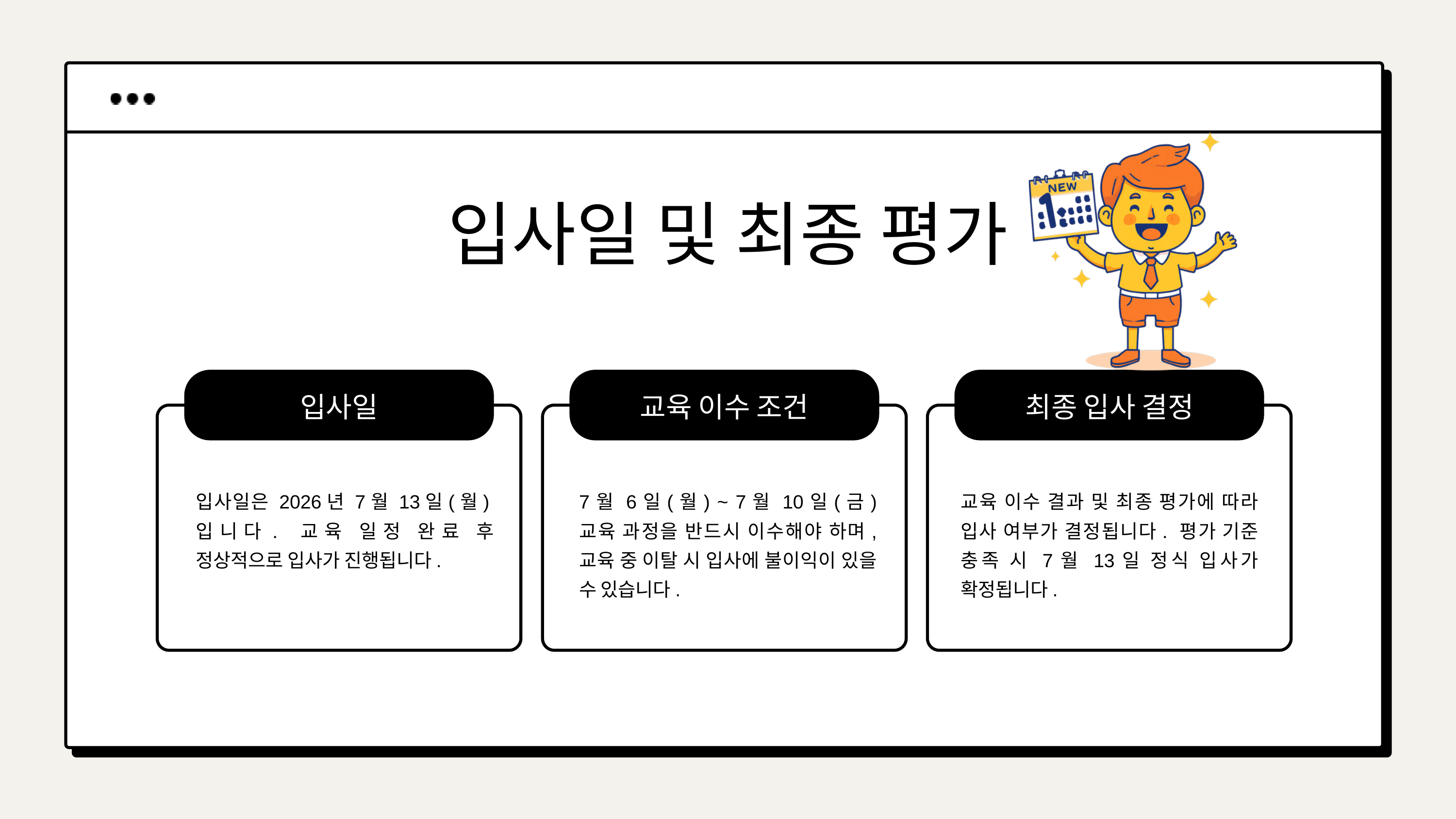

입사일 및 최종 평가

입사일
교육 이수 조건
최종 입사 결정

입사일은 2026년 7월 13일(월)입니다. 교육 일정 완료 후 정상적으로 입사가 진행됩니다.
7월 6일(월) ~ 7월 10일(금) 교육 과정을 반드시 이수해야 하며, 교육 중 이탈 시 입사에 불이익이 있을 수 있습니다.
교육 이수 결과 및 최종 평가에 따라 입사 여부가 결정됩니다. 평가 기준 충족 시 7월 13일 정식 입사가 확정됩니다.